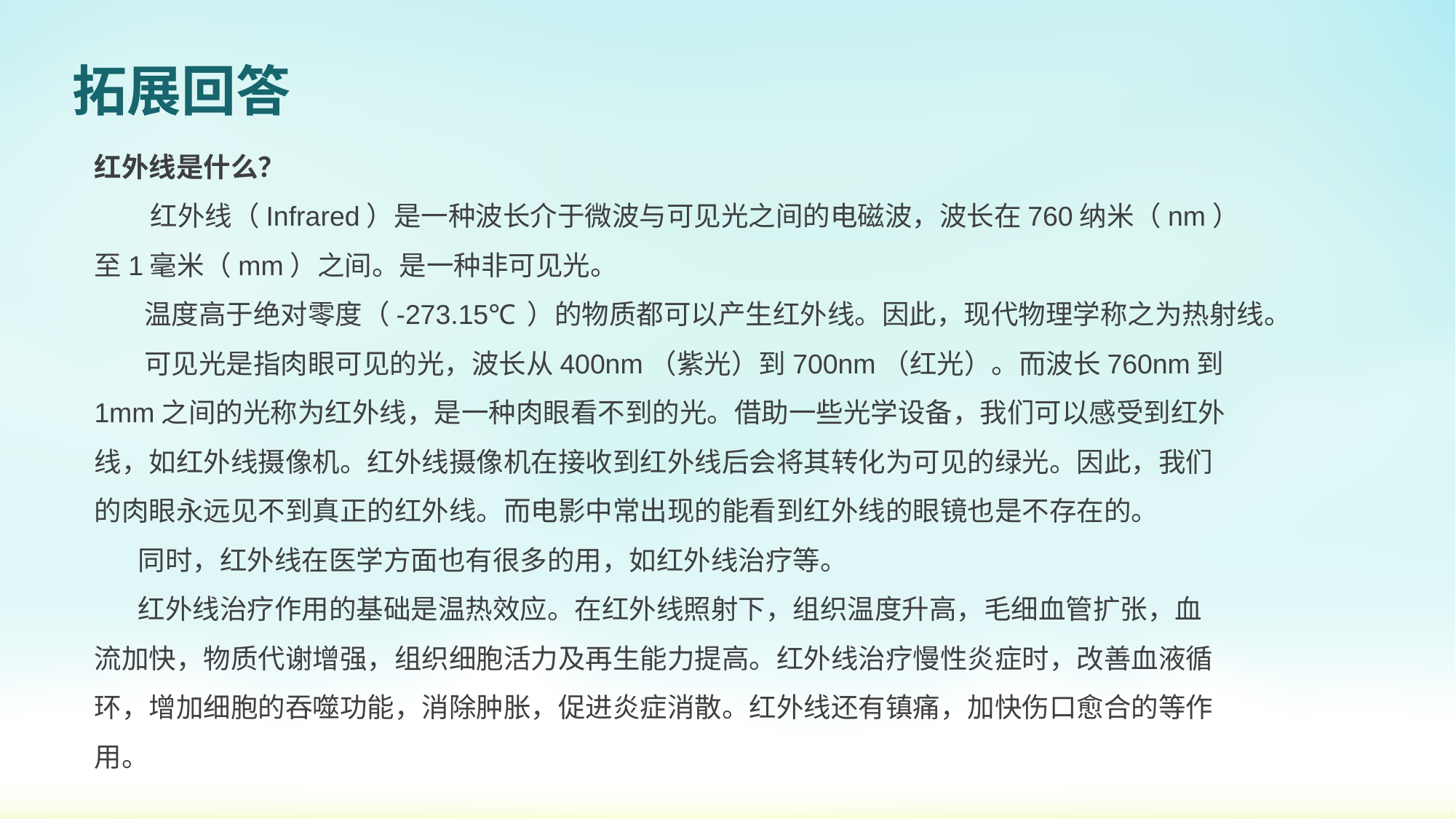

拓展回答
红外线是什么？
        红外线（Infrared）是一种波长介于微波与可见光之间的电磁波，波长在760纳米（nm）
至1毫米（mm）之间。是一种非可见光。
       温度高于绝对零度（-273.15℃）的物质都可以产生红外线。因此，现代物理学称之为热射线。
       可见光是指肉眼可见的光，波长从400nm（紫光）到700nm（红光）。而波长760nm到
1mm之间的光称为红外线，是一种肉眼看不到的光。借助一些光学设备，我们可以感受到红外
线，如红外线摄像机。红外线摄像机在接收到红外线后会将其转化为可见的绿光。因此，我们
的肉眼永远见不到真正的红外线。而电影中常出现的能看到红外线的眼镜也是不存在的。
      同时，红外线在医学方面也有很多的用，如红外线治疗等。
      红外线治疗作用的基础是温热效应。在红外线照射下，组织温度升高，毛细血管扩张，血
流加快，物质代谢增强，组织细胞活力及再生能力提高。红外线治疗慢性炎症时，改善血液循
环，增加细胞的吞噬功能，消除肿胀，促进炎症消散。红外线还有镇痛，加快伤口愈合的等作
用。